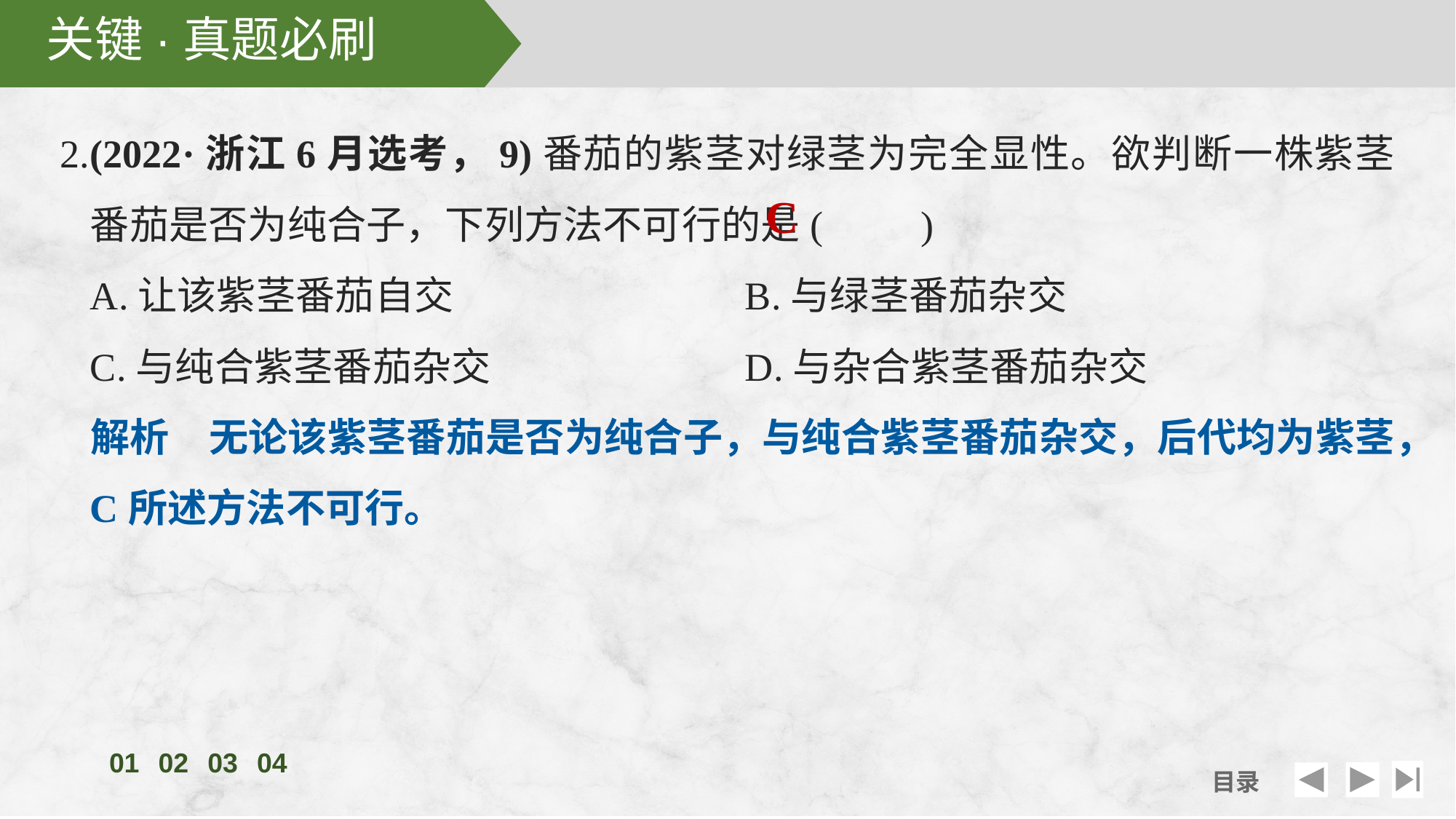

2.(2022·浙江6月选考，9)番茄的紫茎对绿茎为完全显性。欲判断一株紫茎番茄是否为纯合子，下列方法不可行的是(　　)
	A.让该紫茎番茄自交			B.与绿茎番茄杂交
	C.与纯合紫茎番茄杂交			D.与杂合紫茎番茄杂交
	解析　无论该紫茎番茄是否为纯合子，与纯合紫茎番茄杂交，后代均为紫茎，C所述方法不可行。
C